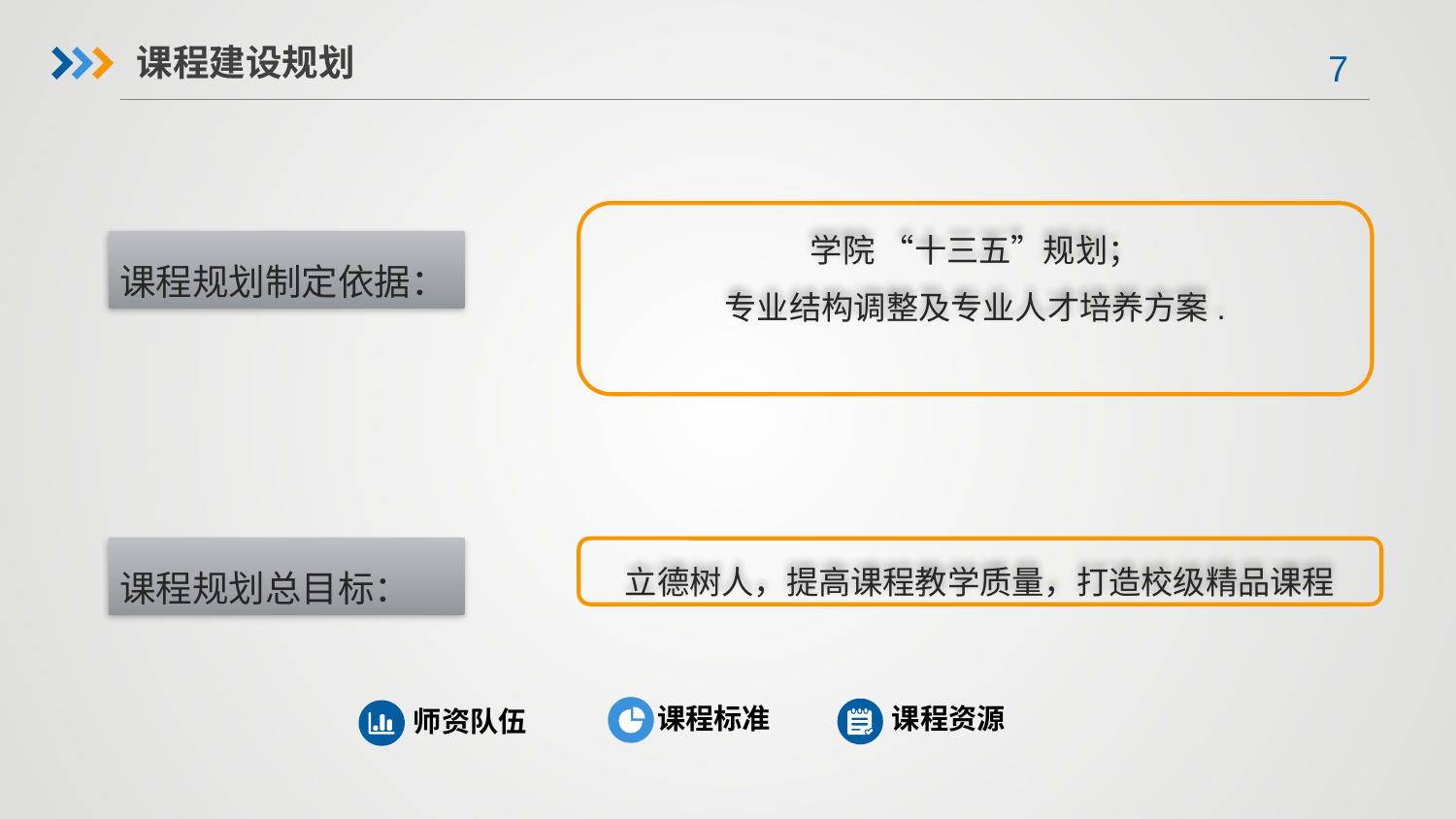

课程建设规划
学院 “十三五”规划；
专业结构调整及专业人才培养方案.

课程规划制定依据：
立德树人，提高课程教学质量，打造校级精品课程

课程规划总目标：
课程标准
课程资源
师资队伍